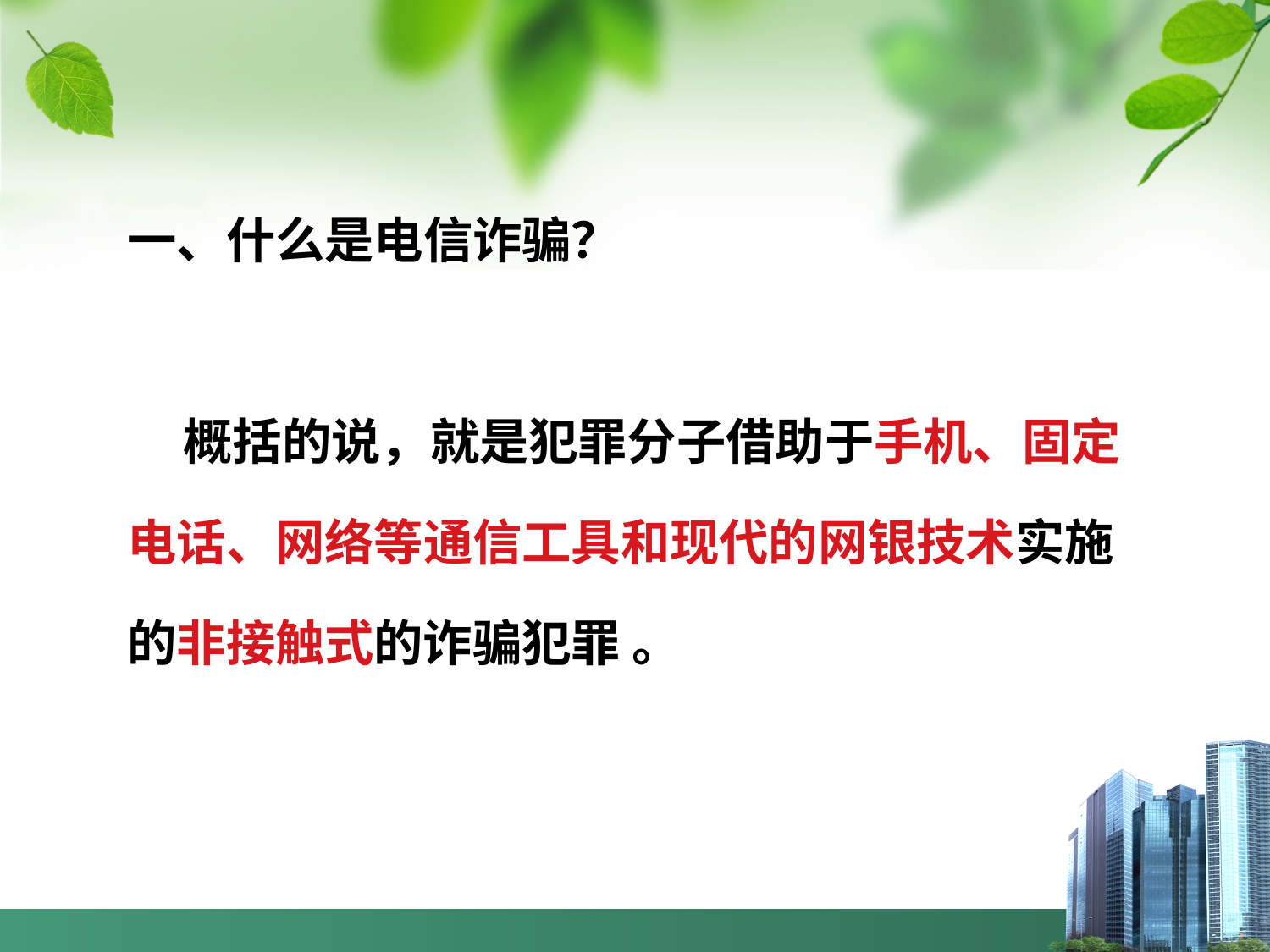

1
# 一、什么是电信诈骗？ 概括的说，就是犯罪分子借助于手机、固定电话、网络等通信工具和现代的网银技术实施的非接触式的诈骗犯罪 。